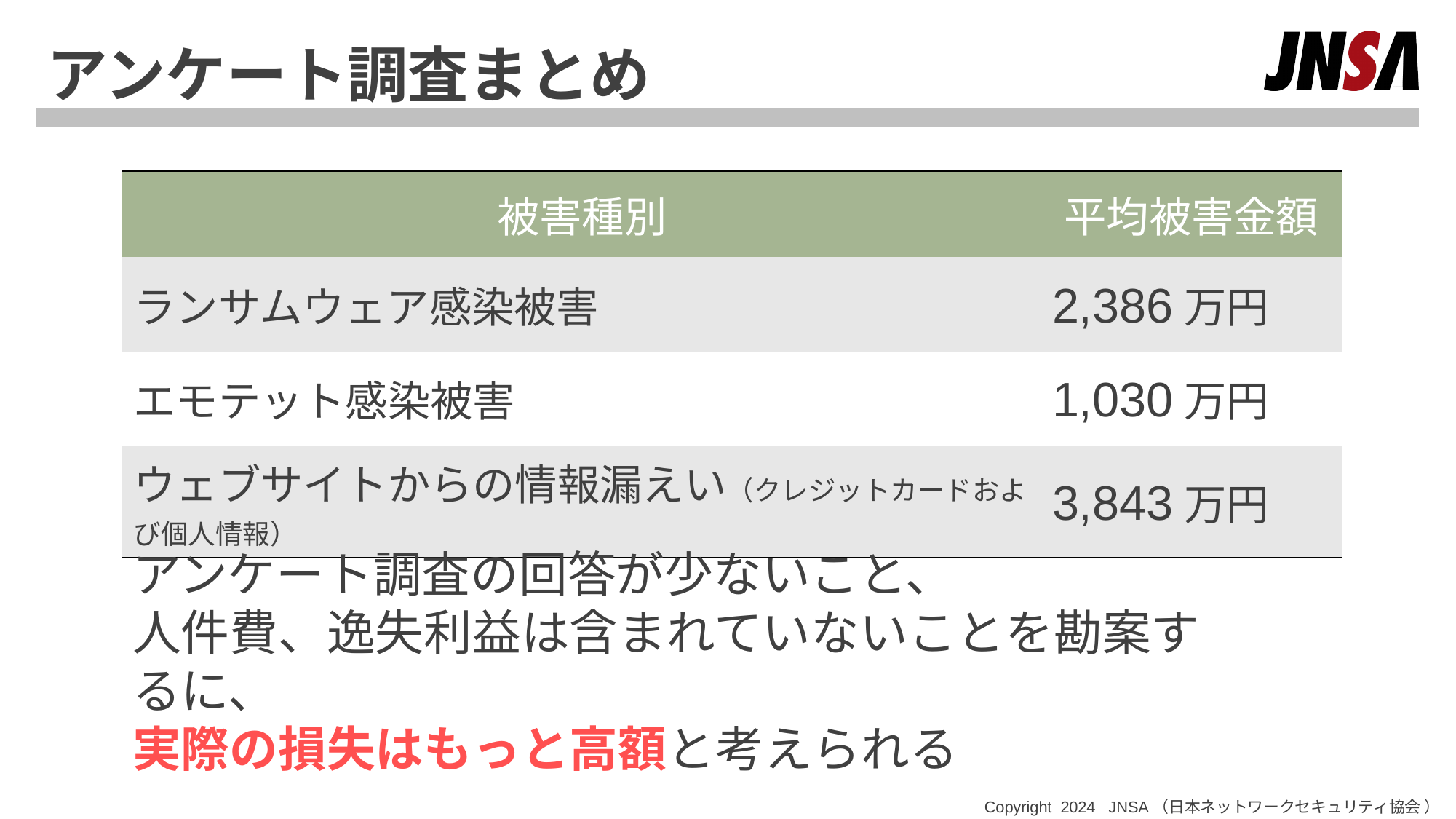

# アンケート調査まとめ
| 被害種別 | 平均被害金額 |
| --- | --- |
| ランサムウェア感染被害 | 2,386万円 |
| エモテット感染被害 | 1,030万円 |
| ウェブサイトからの情報漏えい（クレジットカードおよび個人情報） | 3,843万円 |
アンケート調査の回答が少ないこと、
人件費、逸失利益は含まれていないことを勘案するに、
実際の損失はもっと高額と考えられる
Copyright  2024   JNSA（日本ネットワークセキュリティ協会 ​‌）​